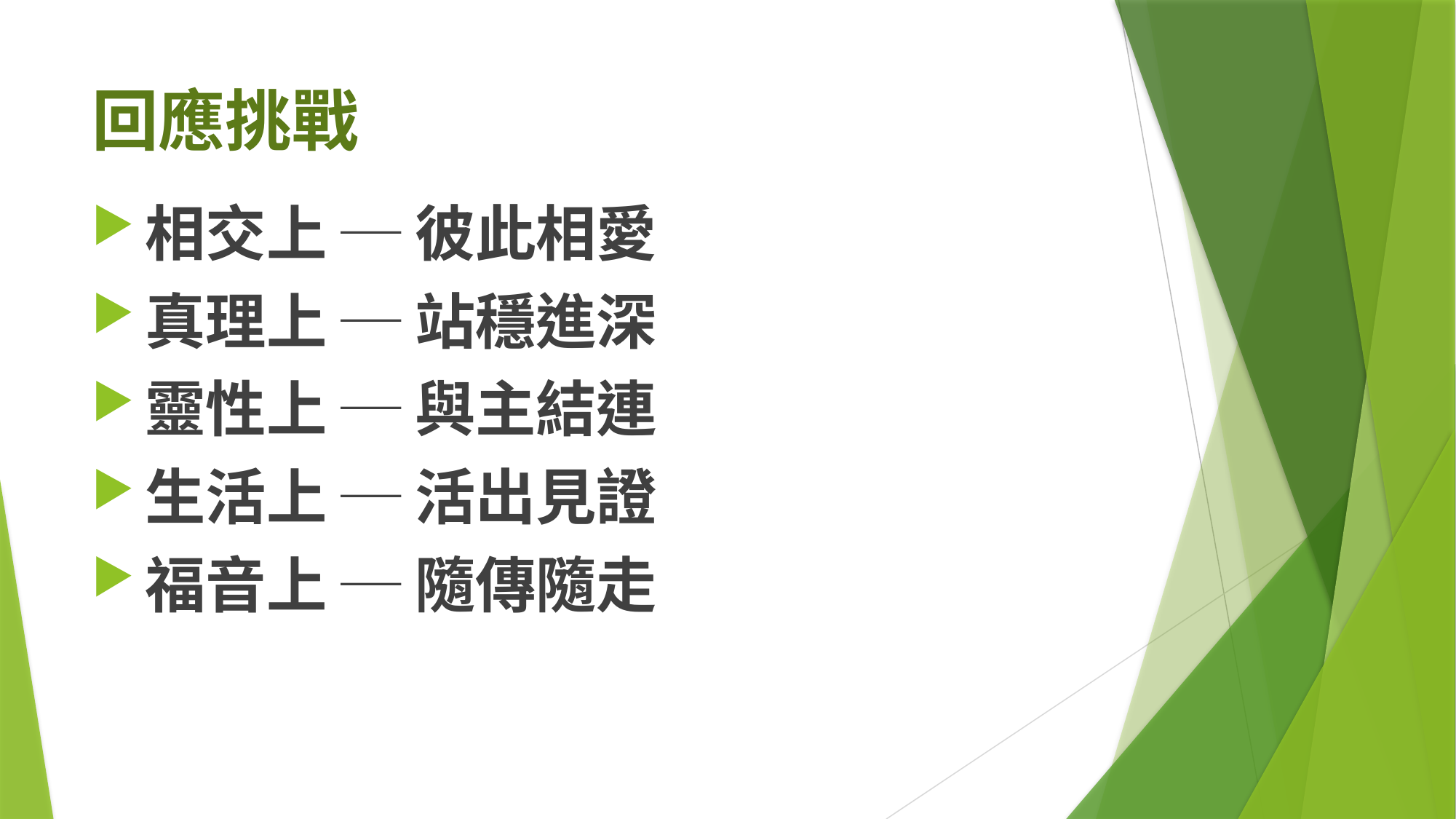

# 回應挑戰
相交上 ─ 彼此相愛
真理上 ─ 站穩進深
靈性上 ─ 與主結連
生活上 ─ 活出見證
福音上 ─ 隨傳隨走